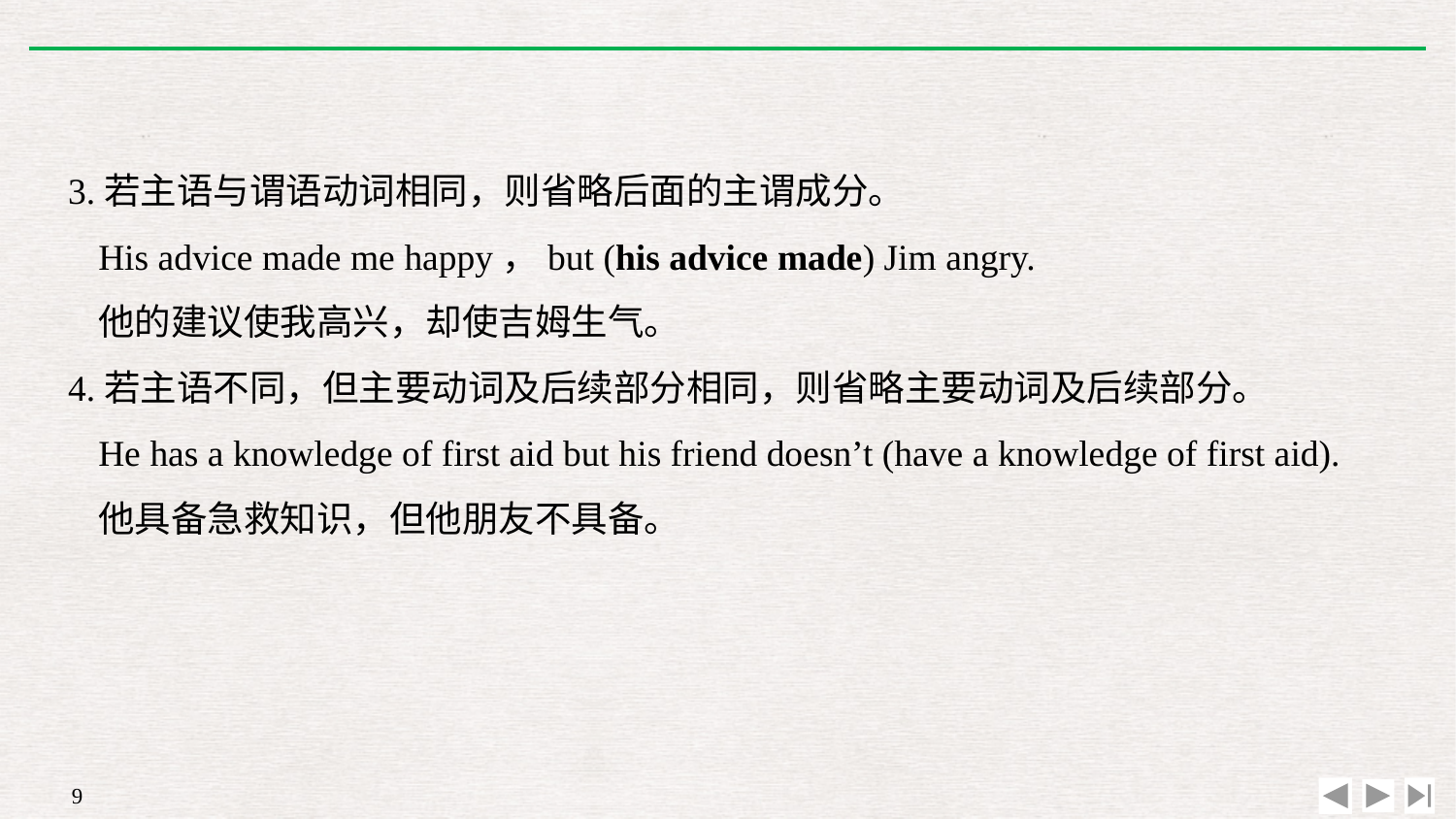

3.若主语与谓语动词相同，则省略后面的主谓成分。
	His advice made me happy，but (his advice made) Jim angry.
	他的建议使我高兴，却使吉姆生气。
4.若主语不同，但主要动词及后续部分相同，则省略主要动词及后续部分。
	He has a knowledge of first aid but his friend doesn’t (have a knowledge of first aid).
	他具备急救知识，但他朋友不具备。